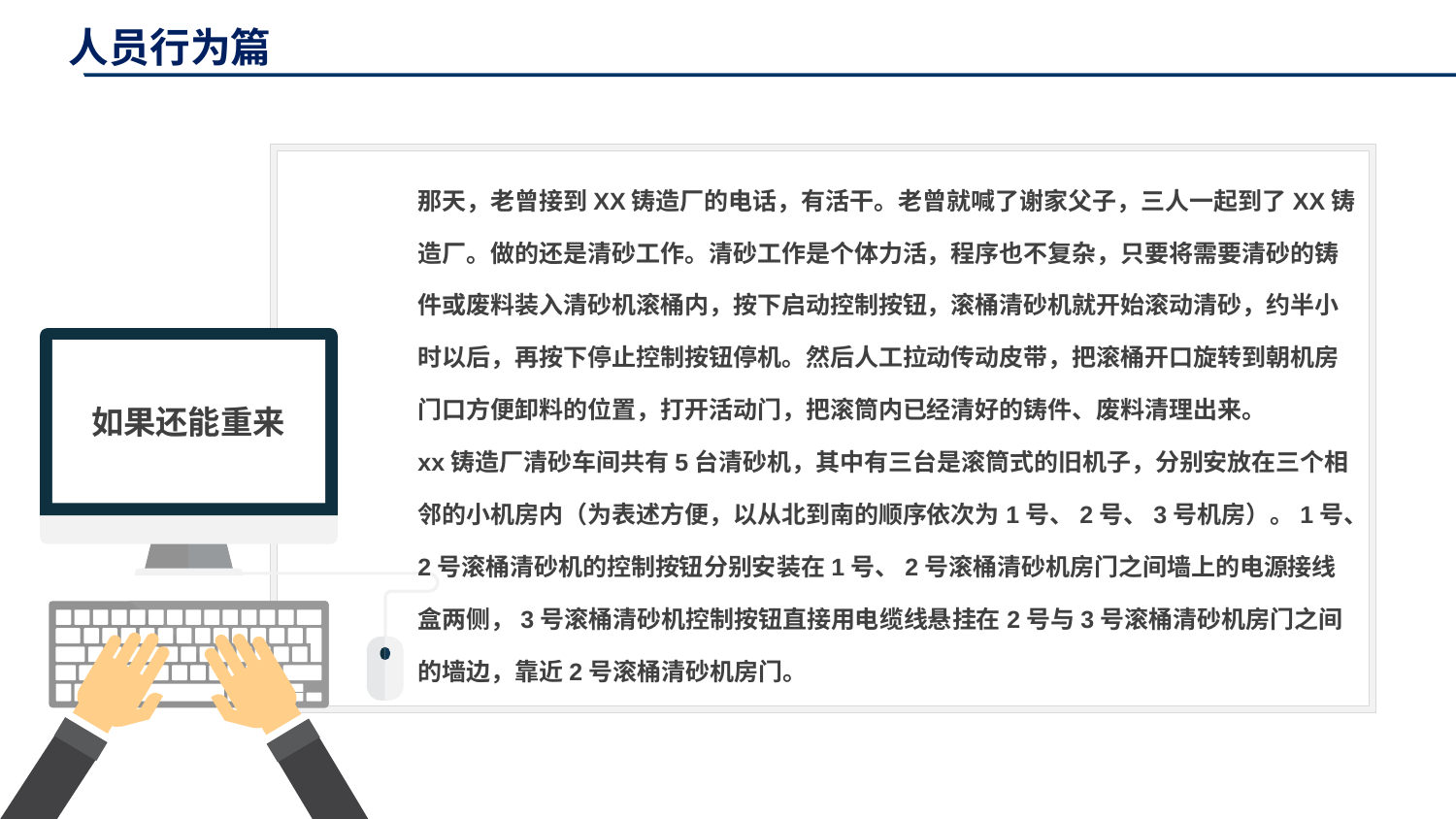

人员行为篇

那天，老曾接到XX铸造厂的电话，有活干。老曾就喊了谢家父子，三人一起到了XX铸造厂。做的还是清砂工作。清砂工作是个体力活，程序也不复杂，只要将需要清砂的铸件或废料装入清砂机滚桶内，按下启动控制按钮，滚桶清砂机就开始滚动清砂，约半小时以后，再按下停止控制按钮停机。然后人工拉动传动皮带，把滚桶开口旋转到朝机房门口方便卸料的位置，打开活动门，把滚筒内已经清好的铸件、废料清理出来。
xx铸造厂清砂车间共有5台清砂机，其中有三台是滚筒式的旧机子，分别安放在三个相邻的小机房内（为表述方便，以从北到南的顺序依次为1号、2号、3号机房）。1号、2号滚桶清砂机的控制按钮分别安装在1号、2号滚桶清砂机房门之间墙上的电源接线盒两侧，3号滚桶清砂机控制按钮直接用电缆线悬挂在2号与3号滚桶清砂机房门之间的墙边，靠近2号滚桶清砂机房门。

如果还能重来